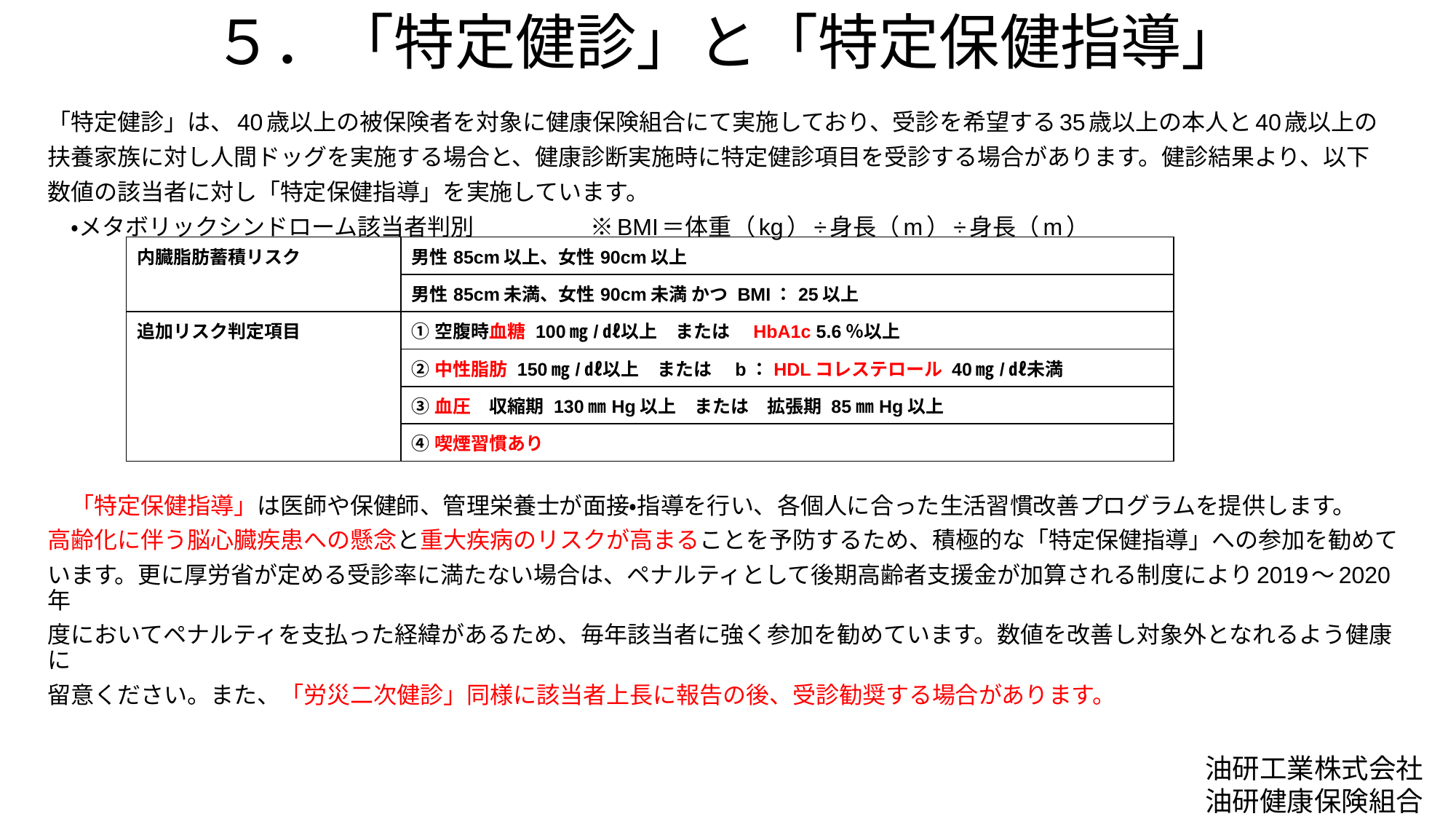

# ５．「特定健診」と「特定保健指導」
「特定健診」は、40歳以上の被保険者を対象に健康保険組合にて実施しており、受診を希望する35歳以上の本人と40歳以上の
扶養家族に対し人間ドッグを実施する場合と、健康診断実施時に特定健診項目を受診する場合があります。健診結果より、以下
数値の該当者に対し「特定保健指導」を実施しています。
　・メタボリックシンドローム該当者判別　　　　　※BMI＝体重（kg）÷身長（m）÷身長（m）

　「特定保健指導」は医師や保健師、管理栄養士が面接・指導を行い、各個人に合った生活習慣改善プログラムを提供します。
高齢化に伴う脳心臓疾患への懸念と重大疾病のリスクが高まることを予防するため、積極的な「特定保健指導」への参加を勧めて
います。更に厚労省が定める受診率に満たない場合は、ペナルティとして後期高齢者支援金が加算される制度により2019～2020年
度においてペナルティを支払った経緯があるため、毎年該当者に強く参加を勧めています。数値を改善し対象外となれるよう健康に
留意ください。また、「労災二次健診」同様に該当者上長に報告の後、受診勧奨する場合があります。
| 内臓脂肪蓄積リスク | 男性85cm以上、女性90cm以上 |
| --- | --- |
|  | 男性85cm未満、女性90cm未満 かつ BMI：25以上 |
| 追加リスク判定項目 | ①空腹時血糖 100㎎/㎗以上　または　HbA1c 5.6％以上 |
|  | ②中性脂肪 150㎎/㎗以上　または　b：HDLコレステロール 40㎎/㎗未満 |
|  | ③血圧　収縮期 130㎜Hg以上　または　拡張期 85㎜Hg以上 |
|  | ④喫煙習慣あり |
油研工業株式会社
油研健康保険組合